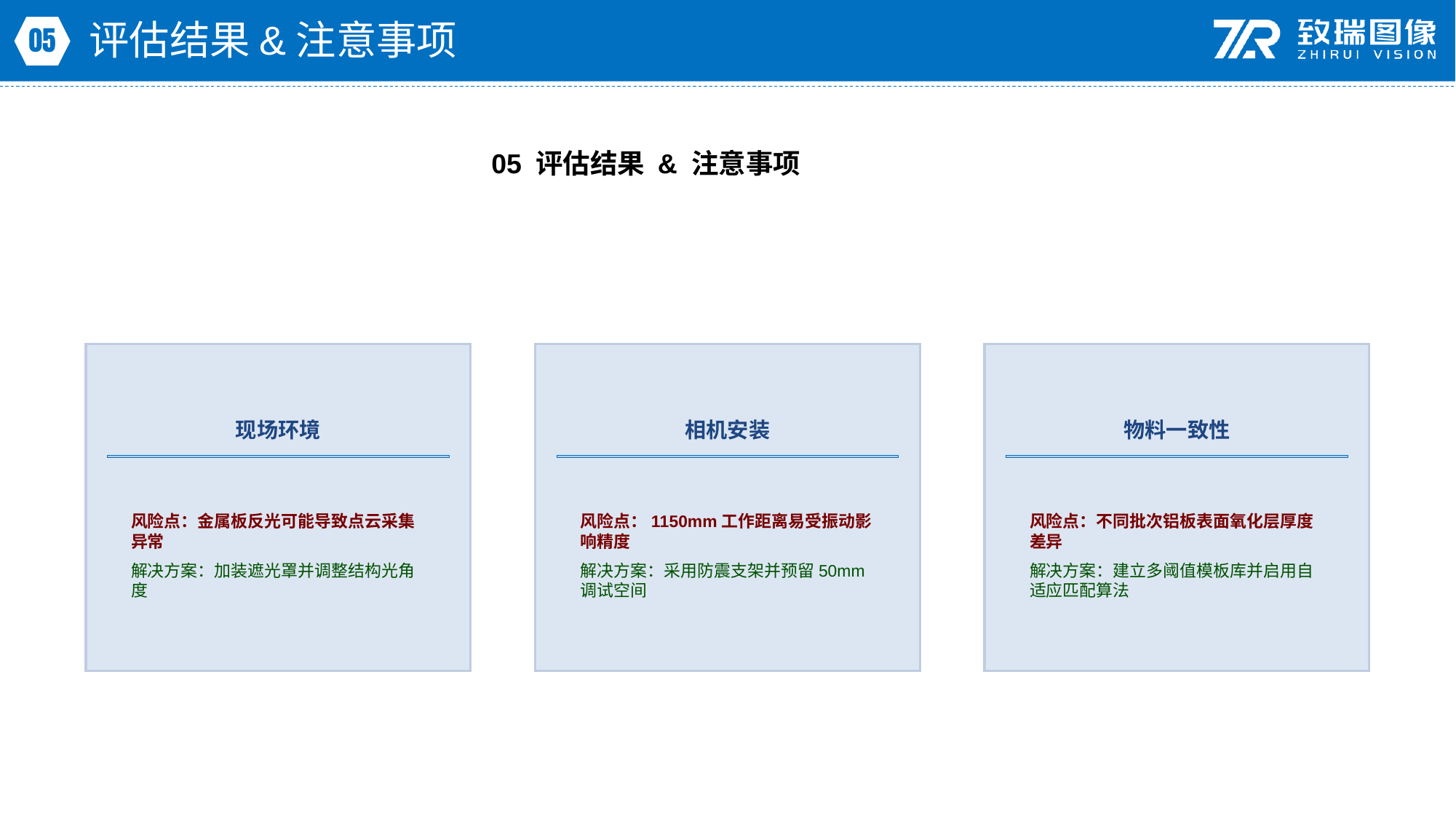

评估结果&注意事项
05

05 评估结果 & 注意事项

现场环境

相机安装

物料一致性

风险点：金属板反光可能导致点云采集异常
解决方案：加装遮光罩并调整结构光角度

风险点：1150mm工作距离易受振动影响精度
解决方案：采用防震支架并预留50mm调试空间

风险点：不同批次铝板表面氧化层厚度差异
解决方案：建立多阈值模板库并启用自适应匹配算法